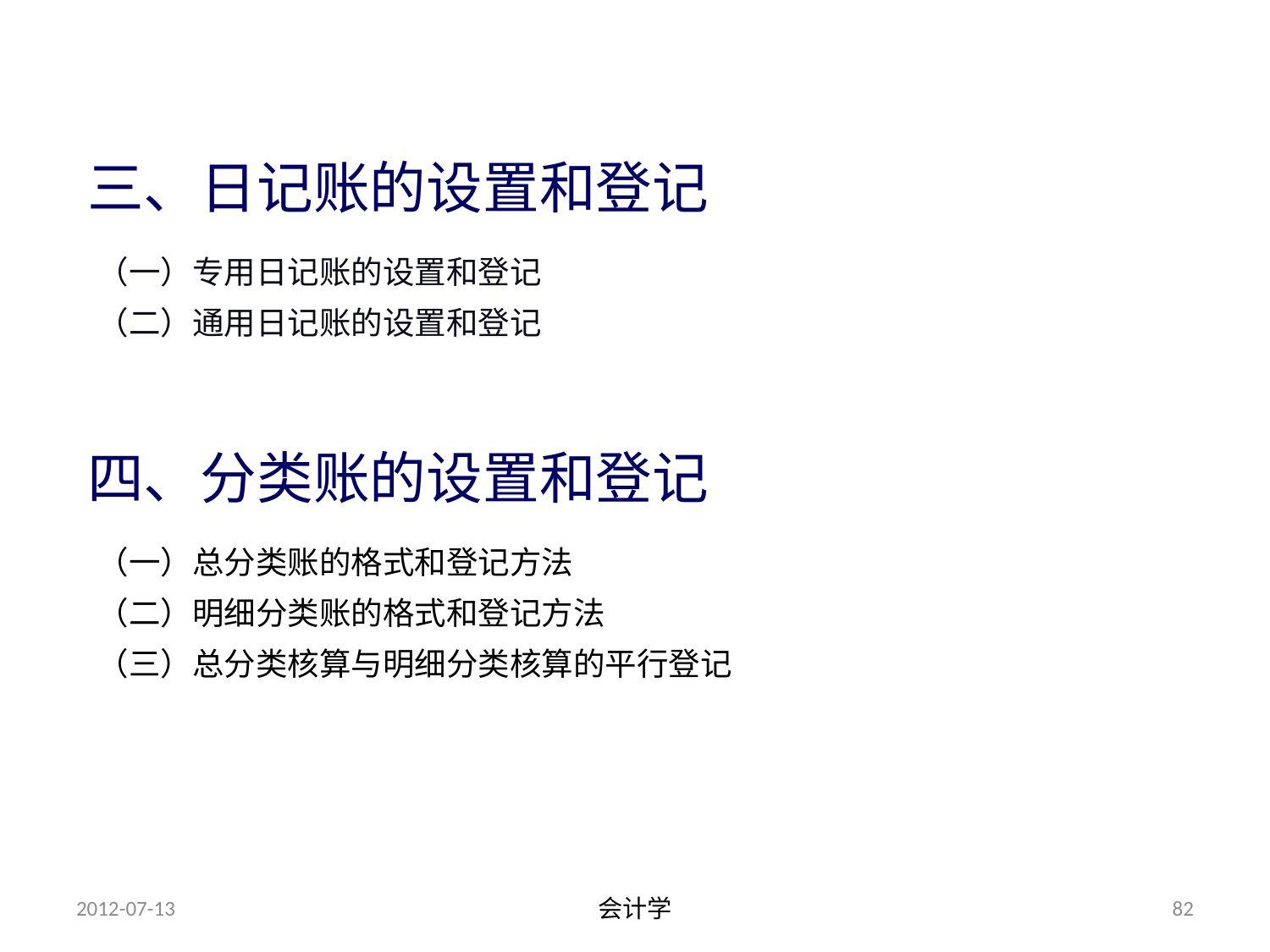

三、日记账的设置和登记
（一）专用日记账的设置和登记
（二）通用日记账的设置和登记
四、分类账的设置和登记
（一）总分类账的格式和登记方法
（二）明细分类账的格式和登记方法
（三）总分类核算与明细分类核算的平行登记
2012-07-13
会计学
82